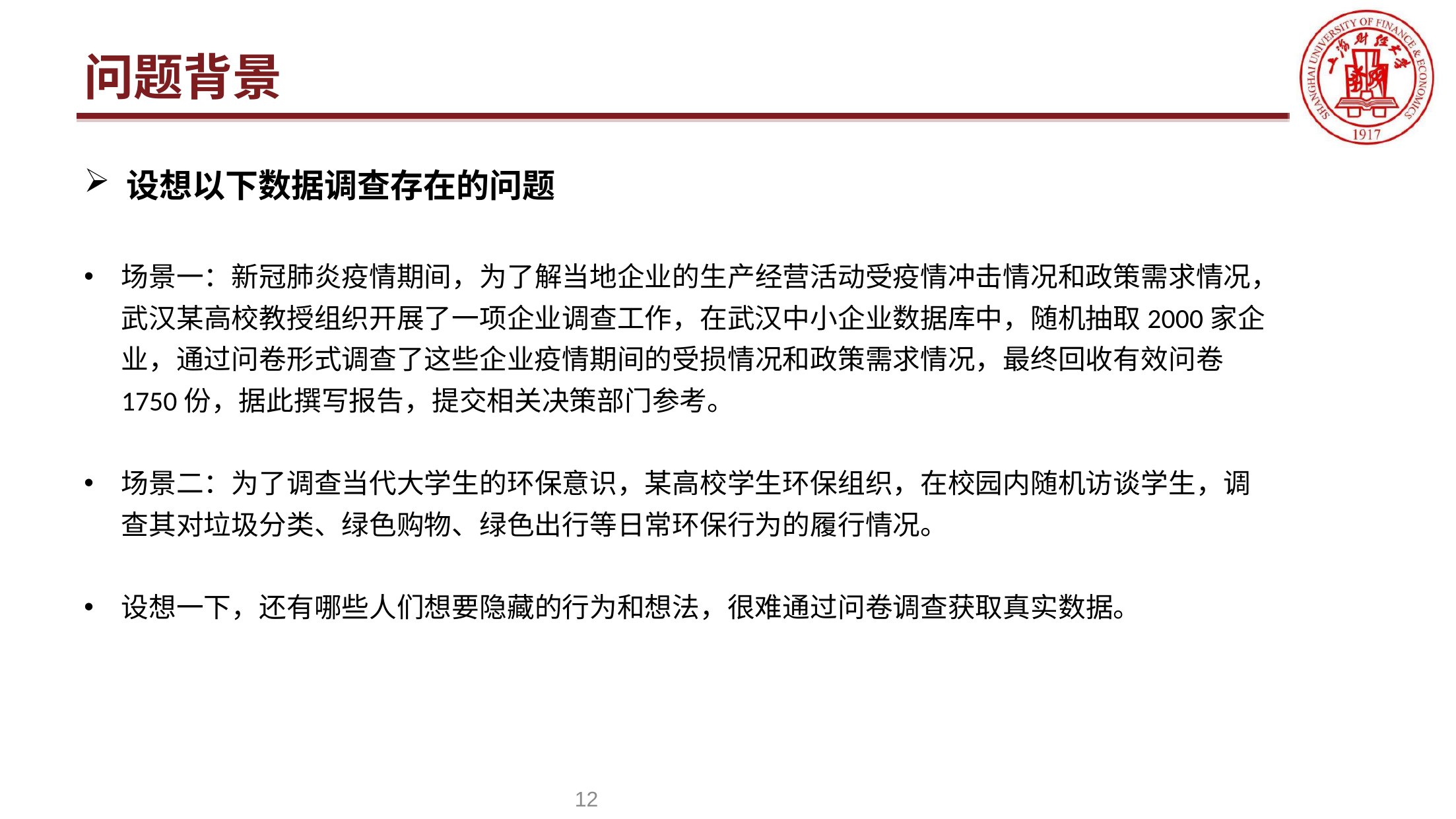

# 问题背景
设想以下数据调查存在的问题

场景一：新冠肺炎疫情期间，为了解当地企业的生产经营活动受疫情冲击情况和政策需求情况，武汉某高校教授组织开展了一项企业调查工作，在武汉中小企业数据库中，随机抽取2000家企业，通过问卷形式调查了这些企业疫情期间的受损情况和政策需求情况，最终回收有效问卷1750份，据此撰写报告，提交相关决策部门参考。

场景二：为了调查当代大学生的环保意识，某高校学生环保组织，在校园内随机访谈学生，调查其对垃圾分类、绿色购物、绿色出行等日常环保行为的履行情况。

设想一下，还有哪些人们想要隐藏的行为和想法，很难通过问卷调查获取真实数据。

12